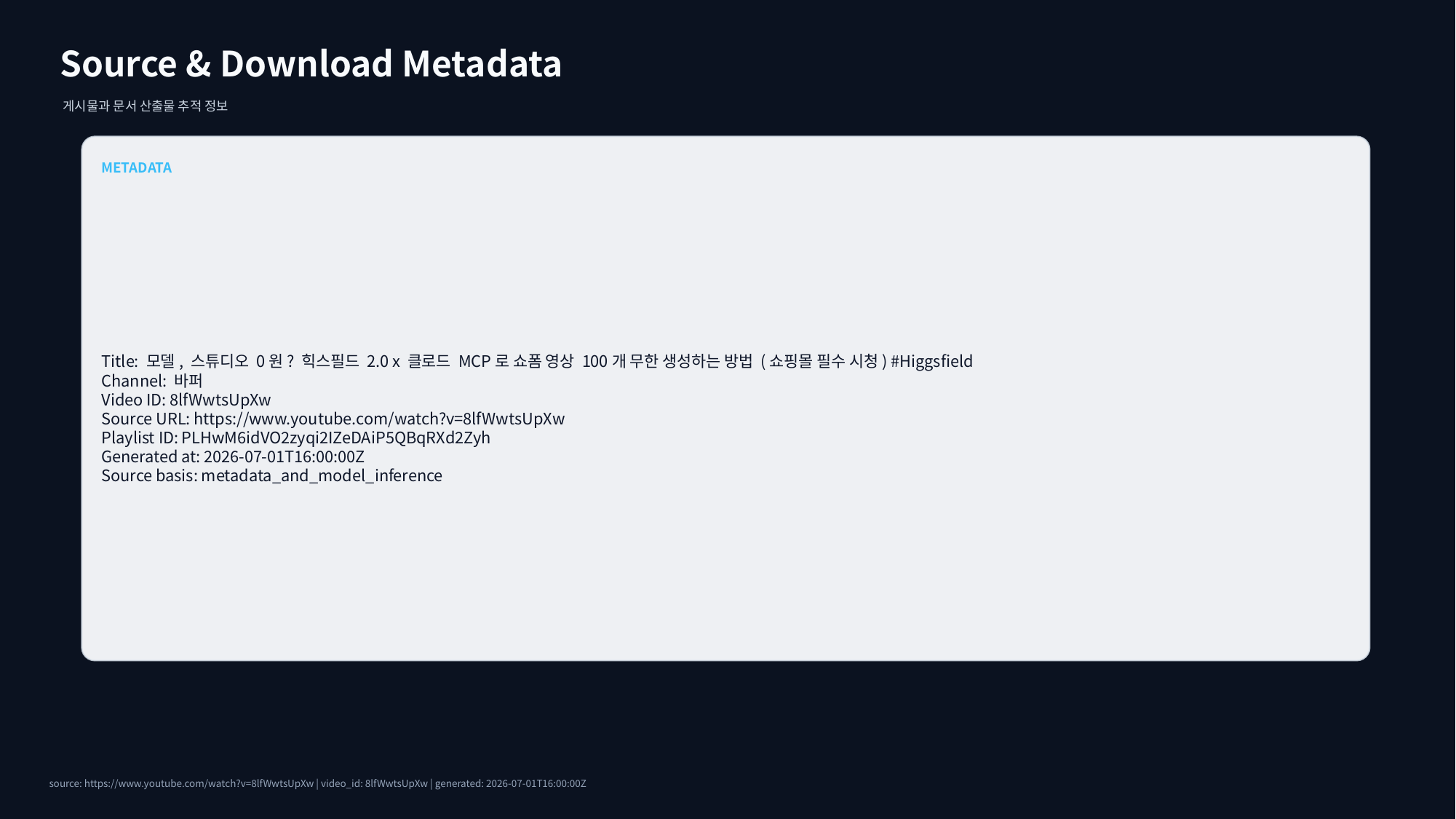

Source & Download Metadata
게시물과 문서 산출물 추적 정보

METADATA
Title: 모델, 스튜디오 0원? 힉스필드 2.0 x 클로드 MCP로 쇼폼 영상 100개 무한 생성하는 방법 (쇼핑몰 필수 시청) #Higgsfield
Channel: 바퍼
Video ID: 8lfWwtsUpXw
Source URL: https://www.youtube.com/watch?v=8lfWwtsUpXw
Playlist ID: PLHwM6idVO2zyqi2IZeDAiP5QBqRXd2Zyh
Generated at: 2026-07-01T16:00:00Z
Source basis: metadata_and_model_inference
source: https://www.youtube.com/watch?v=8lfWwtsUpXw | video_id: 8lfWwtsUpXw | generated: 2026-07-01T16:00:00Z